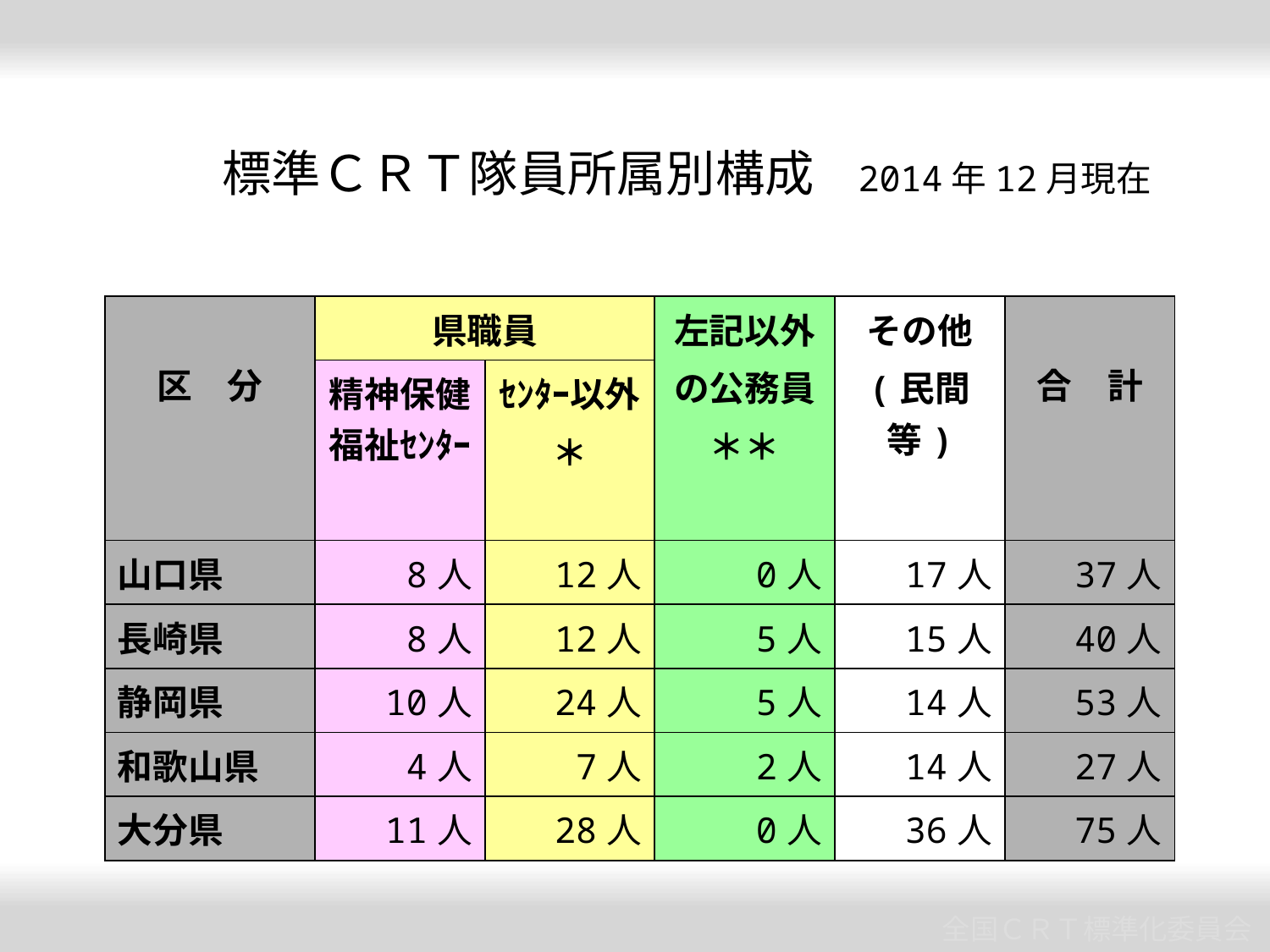

標準ＣＲＴ隊員所属別構成　2014年12月現在
| 区　分 | 県職員 |  | 左記以外 の公務員 ＊＊ | その他 (民間等) | 合　計 |
| --- | --- | --- | --- | --- | --- |
|  | 精神保健福祉ｾﾝﾀｰ | ｾﾝﾀｰ以外 ＊ |  |  |  |
| 山口県 | 8人 | 12人 | 0人 | 17人 | 37人 |
| 長崎県 | 8人 | 12人 | 5人 | 15人 | 40人 |
| 静岡県 | 10人 | 24人 | 5人 | 14人 | 53人 |
| 和歌山県 | 4人 | 7人 | 2人 | 14人 | 27人 |
| 大分県 | 11人 | 28人 | 0人 | 36人 | 75人 |
全国ＣＲＴ標準化委員会